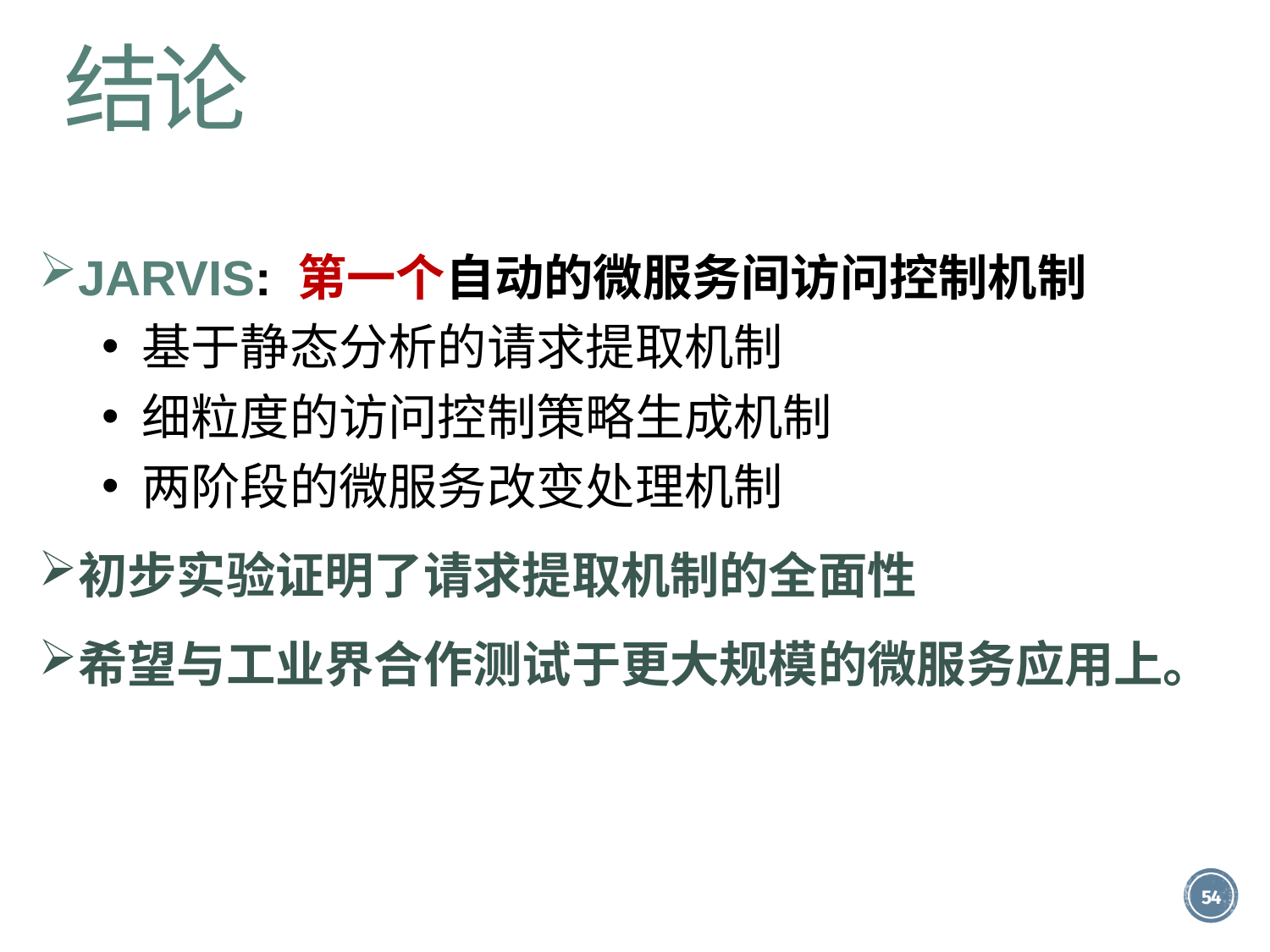

结论
JARVIS: 第一个自动的微服务间访问控制机制
基于静态分析的请求提取机制
细粒度的访问控制策略生成机制
两阶段的微服务改变处理机制
初步实验证明了请求提取机制的全面性
希望与工业界合作测试于更大规模的微服务应用上。

54